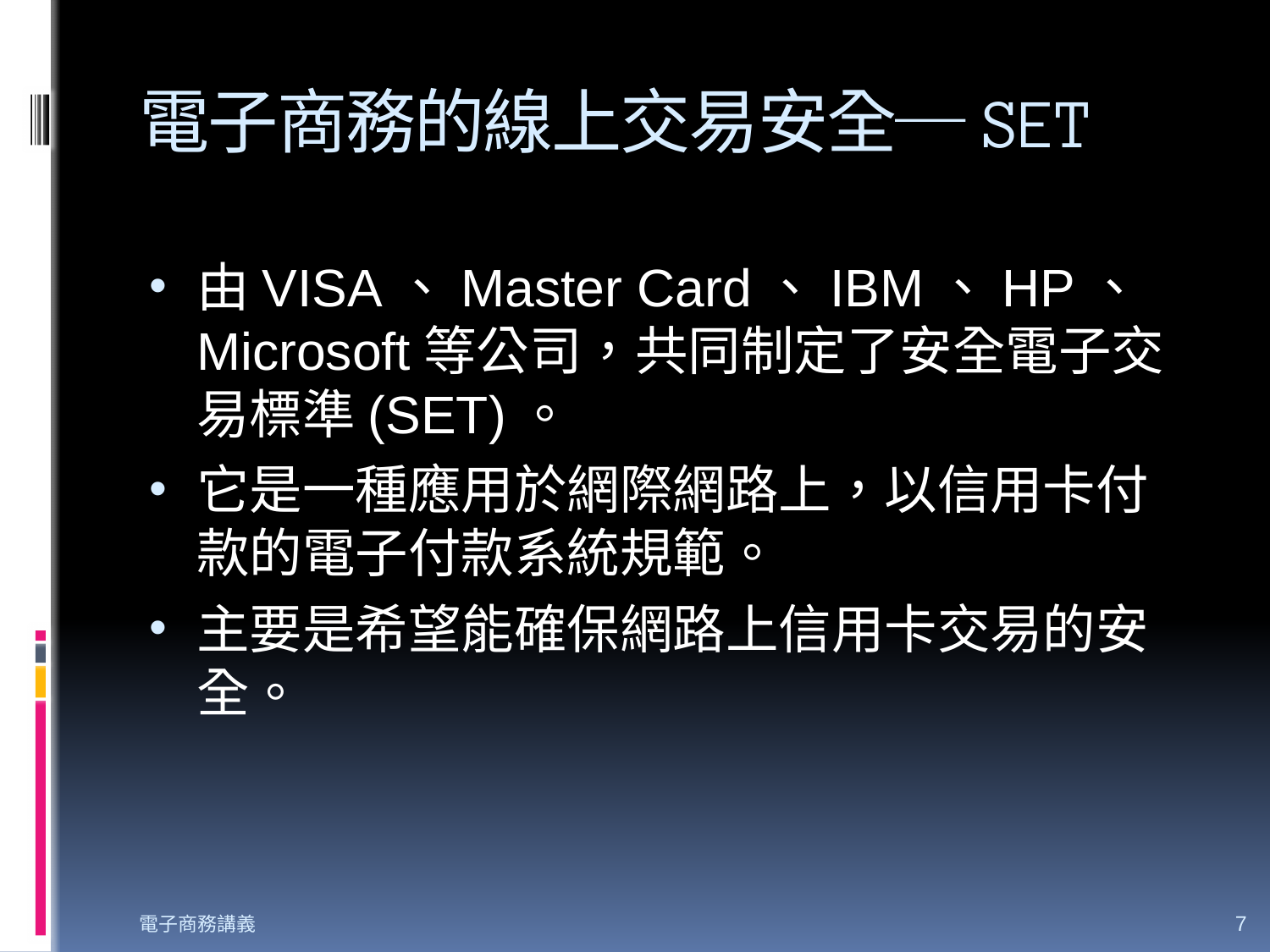

# 電子商務的線上交易安全─SET
由VISA、Master Card、IBM、HP、Microsoft等公司，共同制定了安全電子交易標準(SET)。
它是一種應用於網際網路上，以信用卡付款的電子付款系統規範。
主要是希望能確保網路上信用卡交易的安全。
電子商務講義
7